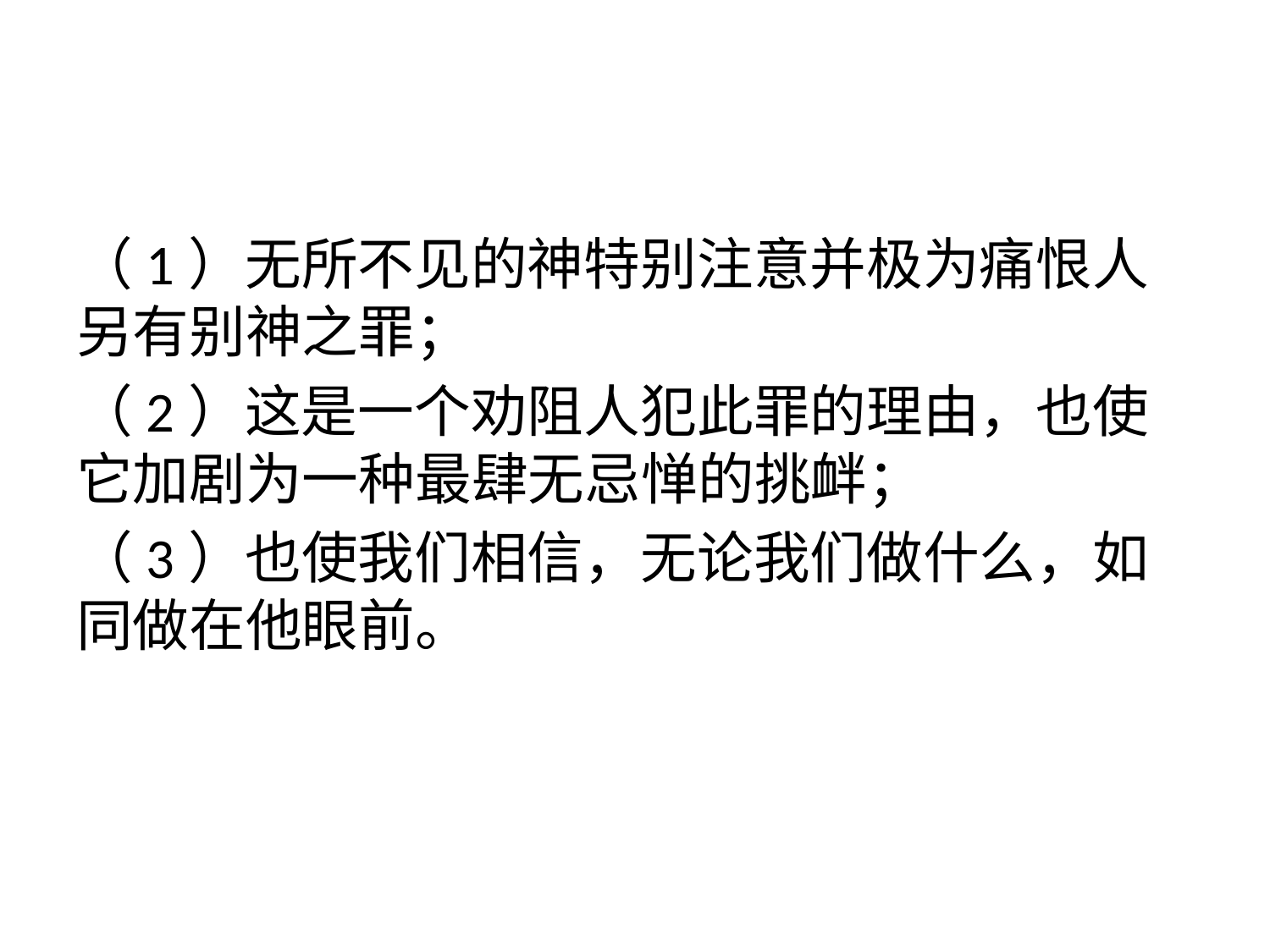

#
（1）无所不见的神特别注意并极为痛恨人另有别神之罪；
（2）这是一个劝阻人犯此罪的理由，也使它加剧为一种最肆无忌惮的挑衅；
（3）也使我们相信，无论我们做什么，如同做在他眼前。